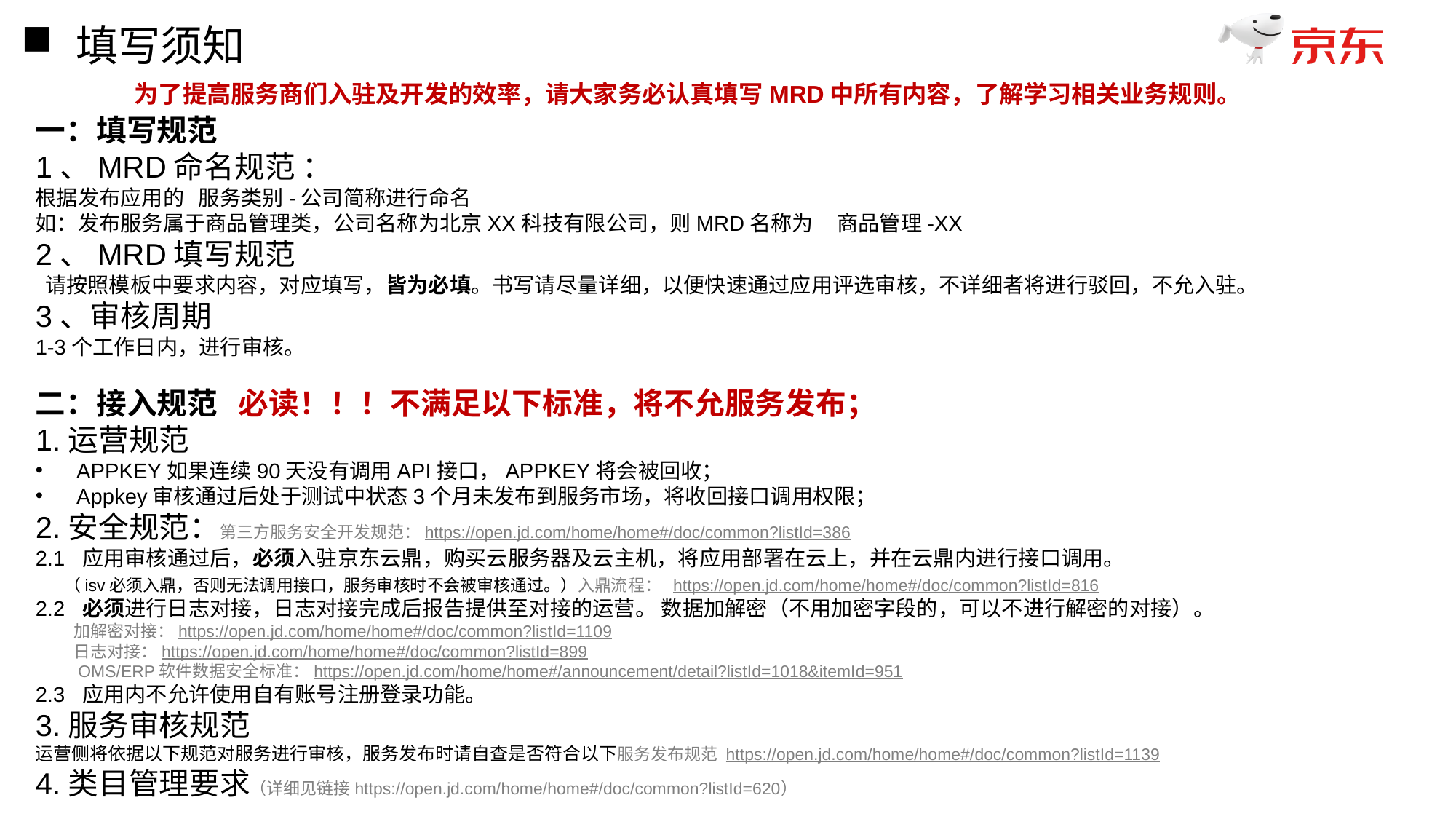

填写须知
为了提高服务商们入驻及开发的效率，请大家务必认真填写MRD中所有内容，了解学习相关业务规则。

一：填写规范
1、MRD命名规范 ：
根据发布应用的   服务类别-公司简称进行命名
如：发布服务属于商品管理类，公司名称为北京XX科技有限公司，则MRD名称为     商品管理-XX
2、MRD填写规范
 请按照模板中要求内容，对应填写，皆为必填。书写请尽量详细，以便快速通过应用评选审核，不详细者将进行驳回，不允入驻。
3、审核周期
1-3个工作日内，进行审核。

二：接入规范   必读！！！不满足以下标准，将不允服务发布；
1.运营规范
APPKEY如果连续90天没有调用API接口，APPKEY将会被回收；
Appkey审核通过后处于测试中状态3个月未发布到服务市场，将收回接口调用权限；
2.安全规范：第三方服务安全开发规范：https://open.jd.com/home/home#/doc/common?listId=386
2.1  应用审核通过后，必须入驻京东云鼎，购买云服务器及云主机，将应用部署在云上，并在云鼎内进行接口调用。
     （isv必须入鼎，否则无法调用接口，服务审核时不会被审核通过。）入鼎流程：  https://open.jd.com/home/home#/doc/common?listId=816
2.2  必须进行日志对接，日志对接完成后报告提供至对接的运营。 数据加解密（不用加密字段的，可以不进行解密的对接）。
         加解密对接：https://open.jd.com/home/home#/doc/common?listId=1109
         日志对接：https://open.jd.com/home/home#/doc/common?listId=899
         OMS/ERP软件数据安全标准：https://open.jd.com/home/home#/announcement/detail?listId=1018&itemId=951
2.3  应用内不允许使用自有账号注册登录功能。
3.服务审核规范
运营侧将依据以下规范对服务进行审核，服务发布时请自查是否符合以下服务发布规范 https://open.jd.com/home/home#/doc/common?listId=1139
4.类目管理要求（详细见链接https://open.jd.com/home/home#/doc/common?listId=620）